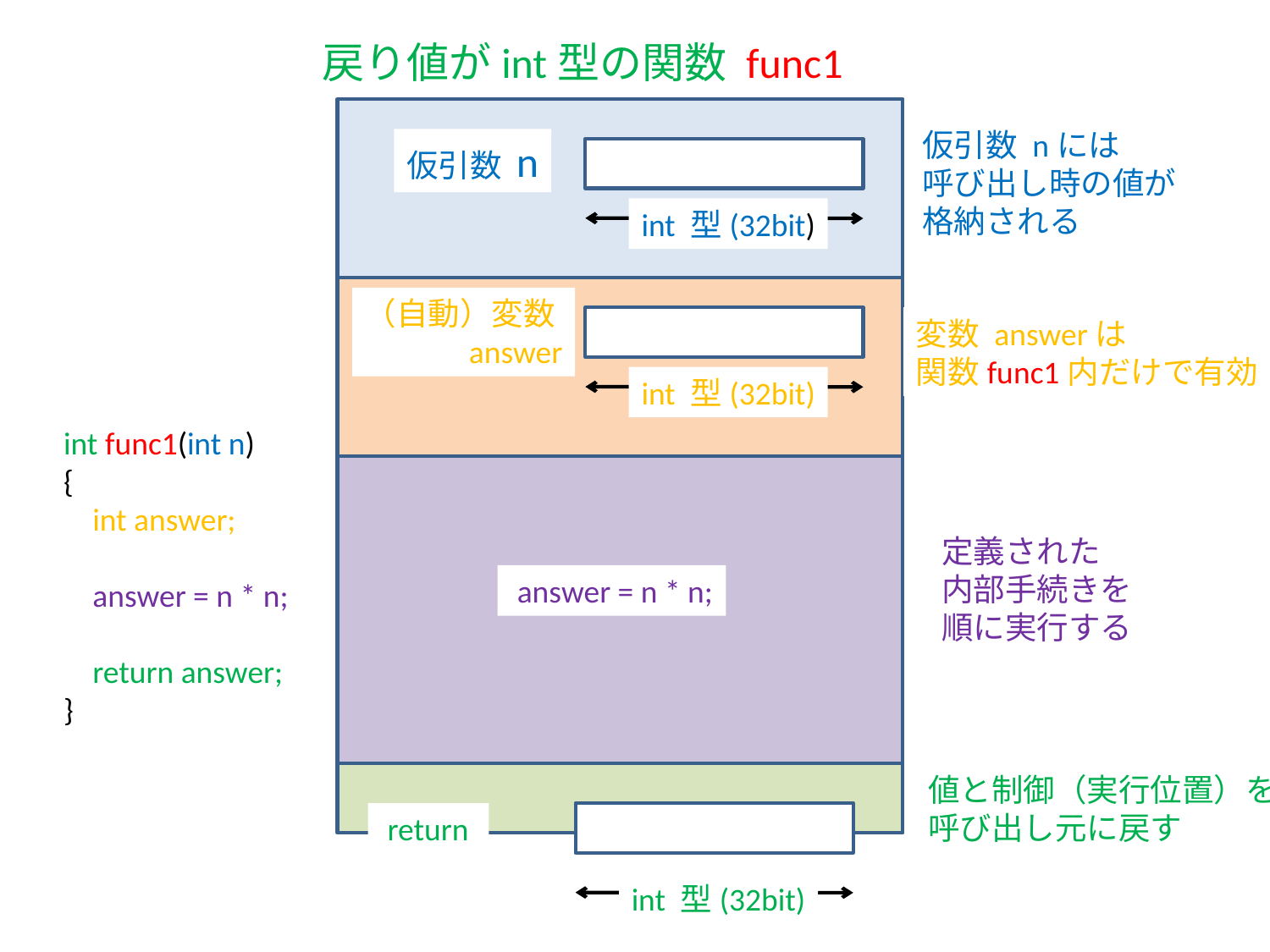

戻り値がint型の関数 func1

仮引数 nには
呼び出し時の値が
格納される
仮引数 n

int 型(32bit)

（自動）変数
answer

変数 answerは
関数func1内だけで有効
int 型(32bit)
int func1(int n)
{
    int answer;

    answer = n * n;

    return answer;
}

定義された
内部手続きを
順に実行する
 answer = n * n;

値と制御（実行位置）を
呼び出し元に戻す
 return

int 型(32bit)